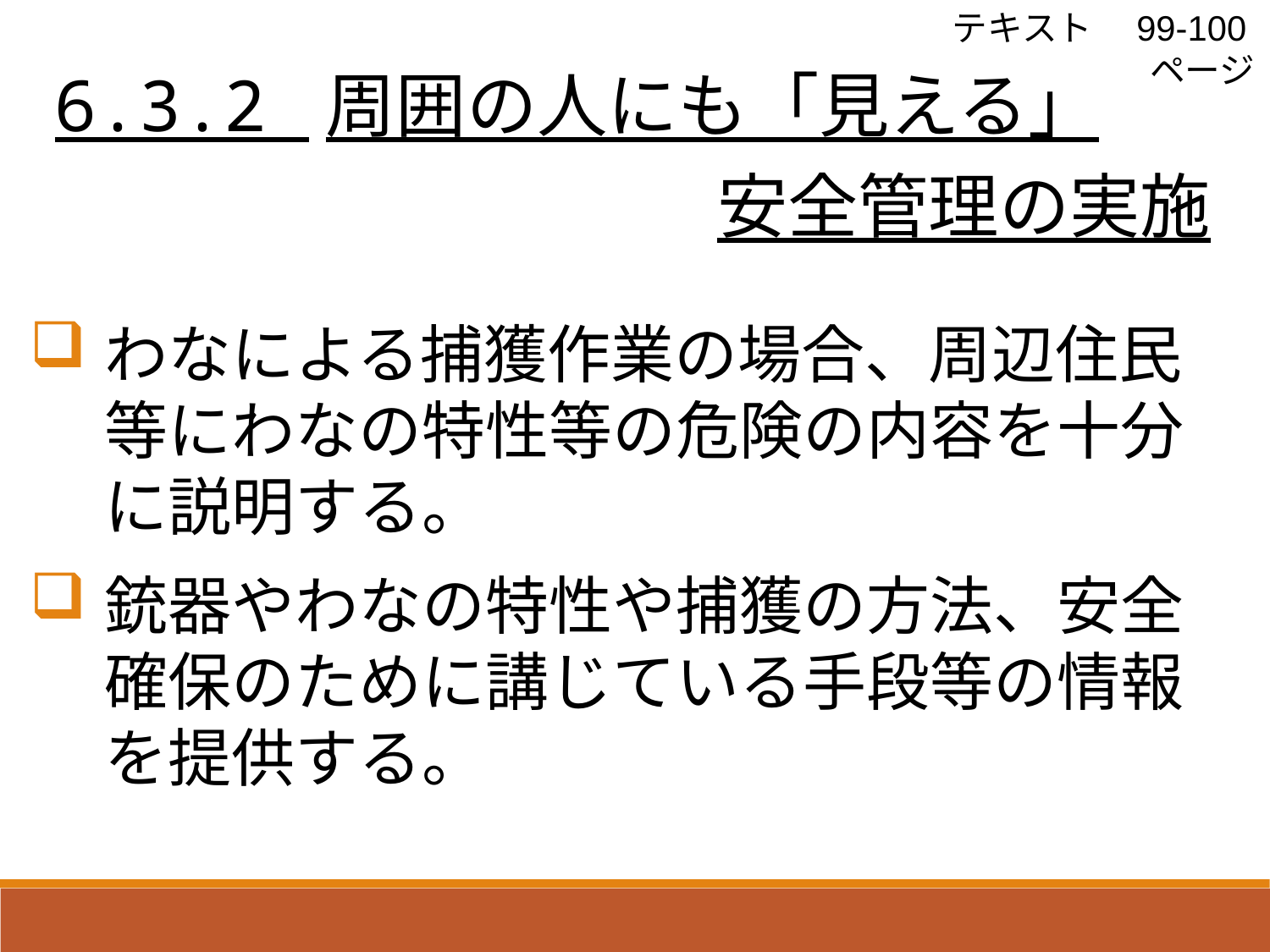

テキスト　99-100ページ
 6.3.2 周囲の人にも「見える」
　　　　　　　　　　安全管理の実施

わなによる捕獲作業の場合、周辺住民等にわなの特性等の危険の内容を十分に説明する。

銃器やわなの特性や捕獲の方法、安全確保のために講じている手段等の情報を提供する。